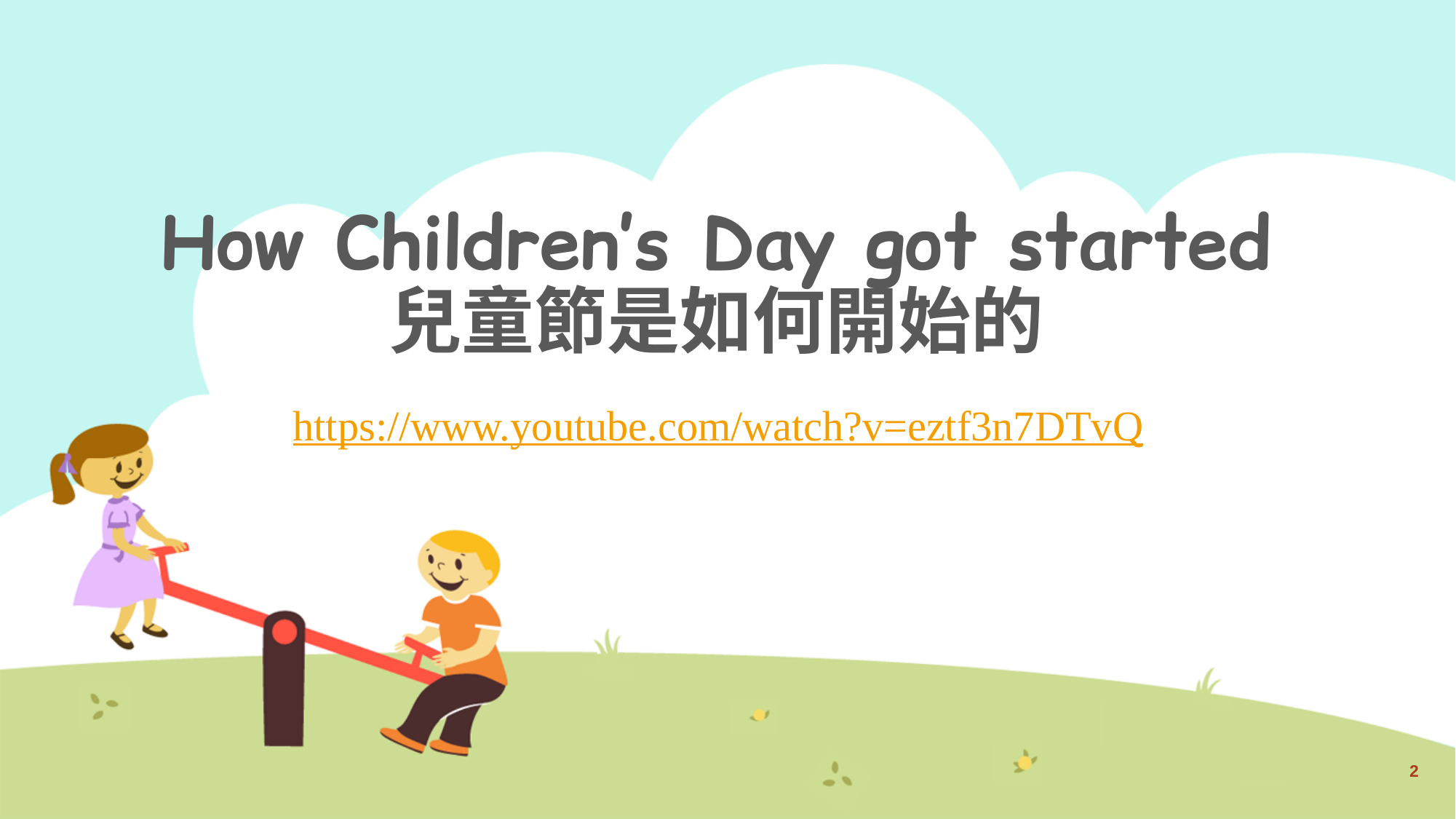

# How Children’s Day got started 兒童節是如何開始的
https://www.youtube.com/watch?v=eztf3n7DTvQ
2